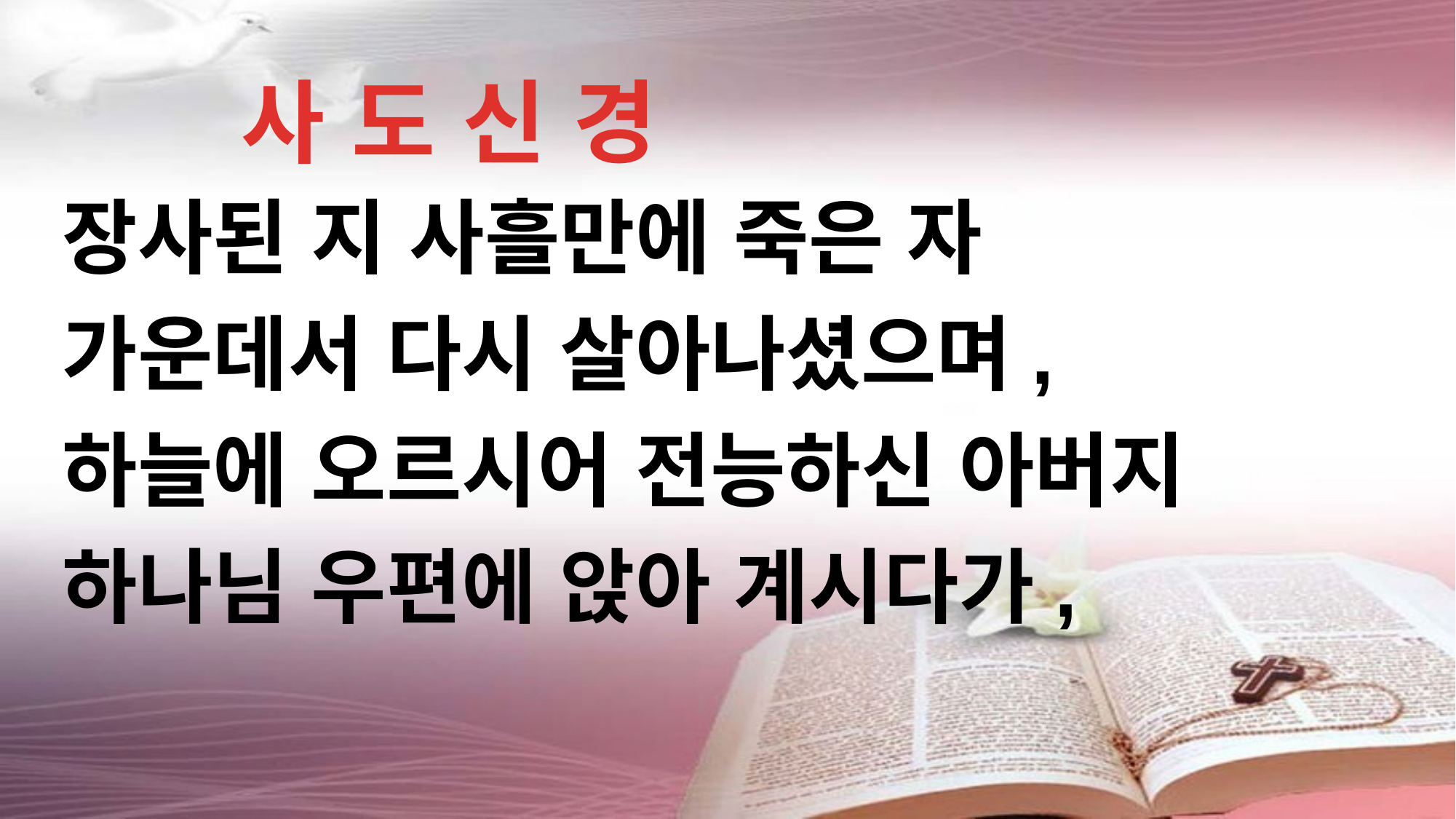

사 도 신 경
장사된 지 사흘만에 죽은 자
가운데서 다시 살아나셨으며,
하늘에 오르시어 전능하신 아버지
하나님 우편에 앉아 계시다가,